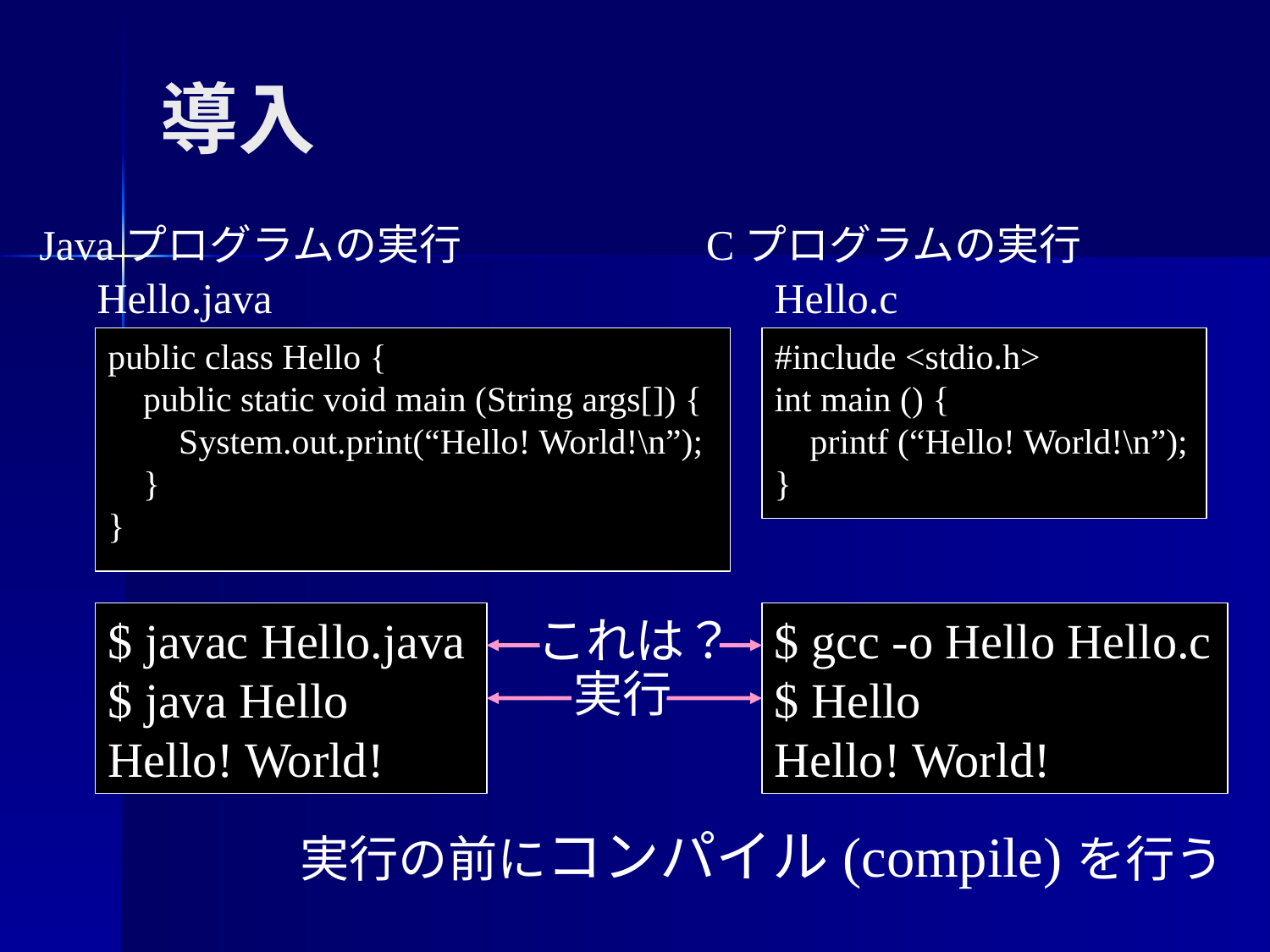

# 導入
Javaプログラムの実行
Cプログラムの実行
Hello.java
Hello.c
public class Hello {
    public static void main (String args[]) {
        System.out.print(“Hello! World!\n”);
    }
}
#include <stdio.h>
int main () {
    printf (“Hello! World!\n”);
}
$ javac Hello.java
$ java Hello
Hello! World!
これは？

$ gcc -o Hello Hello.c
$ Hello
Hello! World!
実行

実行の前にコンパイル(compile)を行う